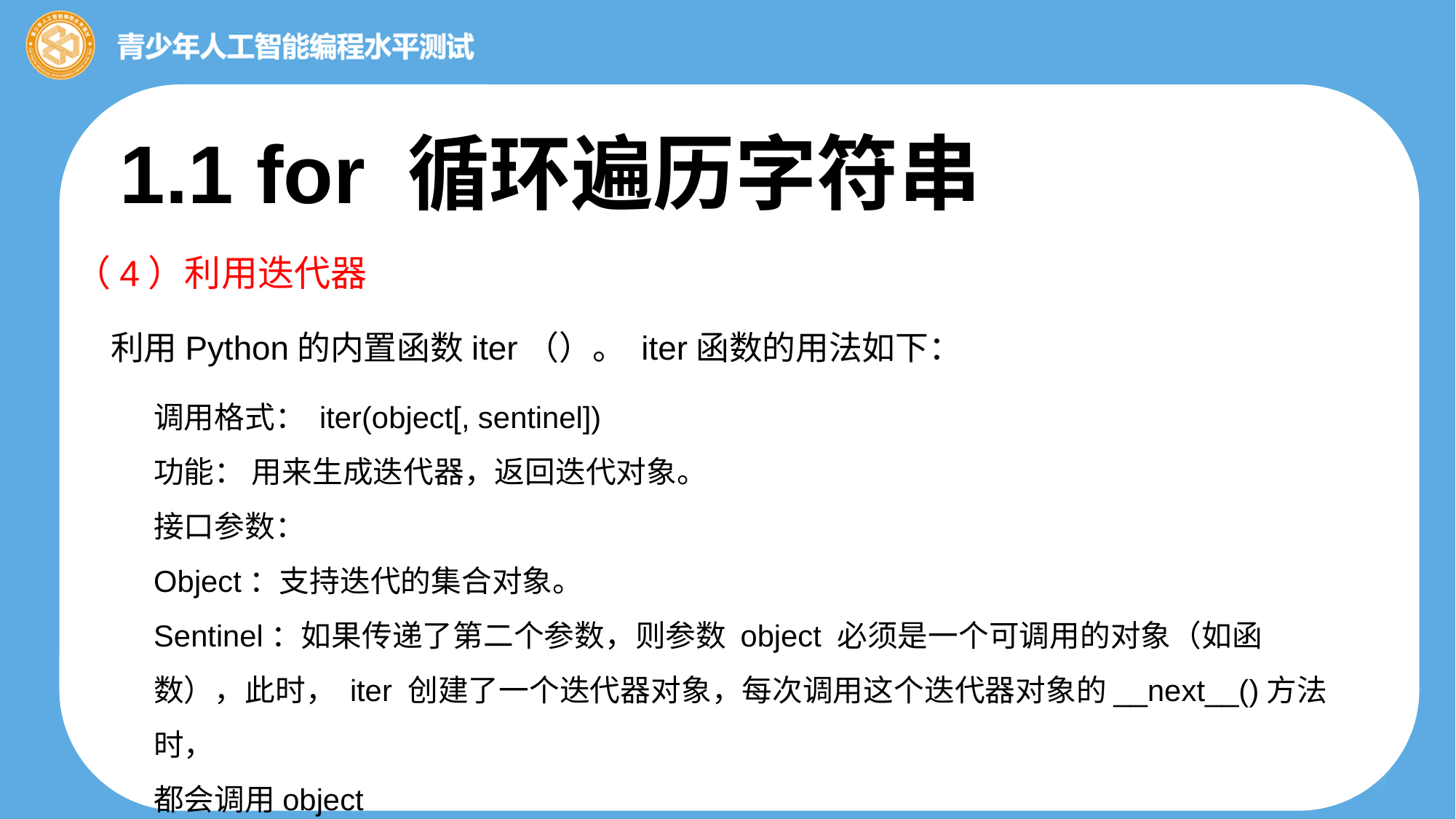

1.1 for 循环遍历字符串
（4）利用迭代器
利用Python的内置函数iter（）。 iter函数的用法如下：
调用格式： iter(object[, sentinel])
功能： 用来生成迭代器，返回迭代对象。
接口参数：
Object：支持迭代的集合对象。
Sentinel：如果传递了第二个参数，则参数 object 必须是一个可调用的对象（如函
数），此时， iter 创建了一个迭代器对象，每次调用这个迭代器对象的__next__()方法时，
都会调用object